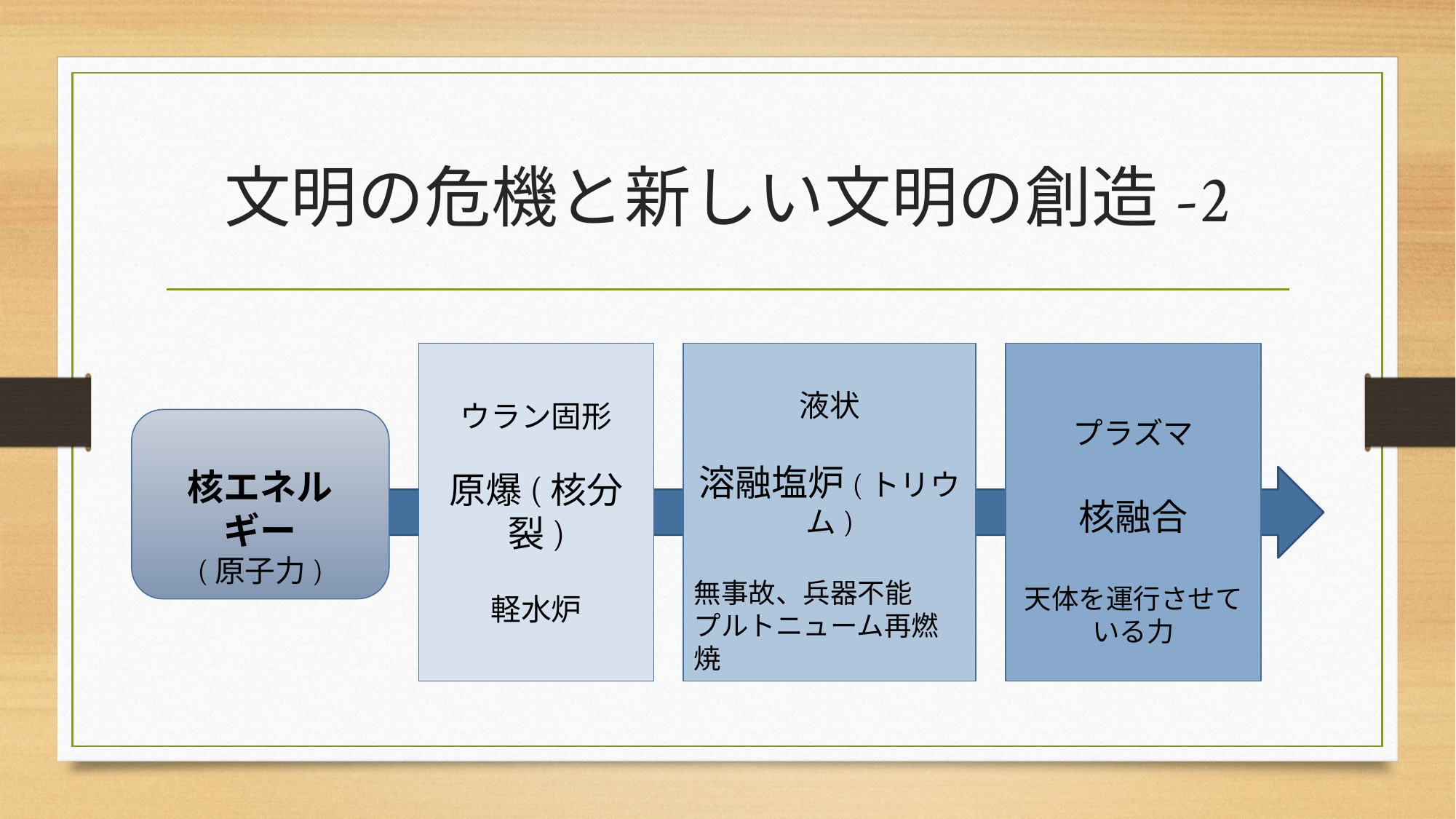

# 文明の危機と新しい文明の創造-2

プラズマ

核融合

天体を運行させて
いる力
ウラン固形

原爆(核分裂)

軽水炉

液状

溶融塩炉(トリウム)

無事故、兵器不能
プルトニューム再燃焼

核エネルギー
(原子力)